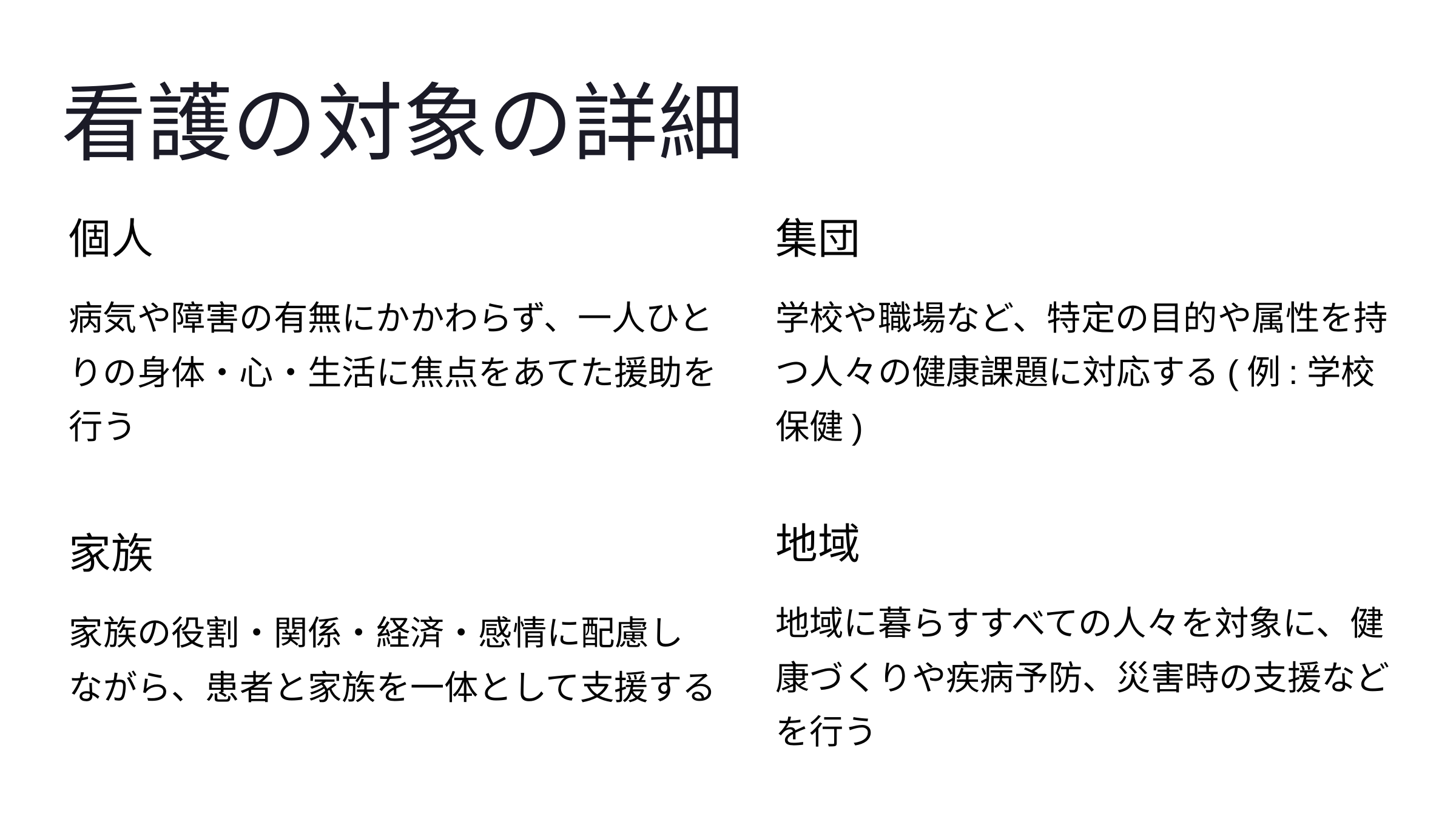

看護の対象の詳細
個人
集団
病気や障害の有無にかかわらず、一人ひとりの身体・心・生活に焦点をあてた援助を行う
学校や職場など、特定の目的や属性を持つ人々の健康課題に対応する(例:学校保健)
地域
家族
地域に暮らすすべての人々を対象に、健康づくりや疾病予防、災害時の支援などを行う
家族の役割・関係・経済・感情に配慮しながら、患者と家族を一体として支援する